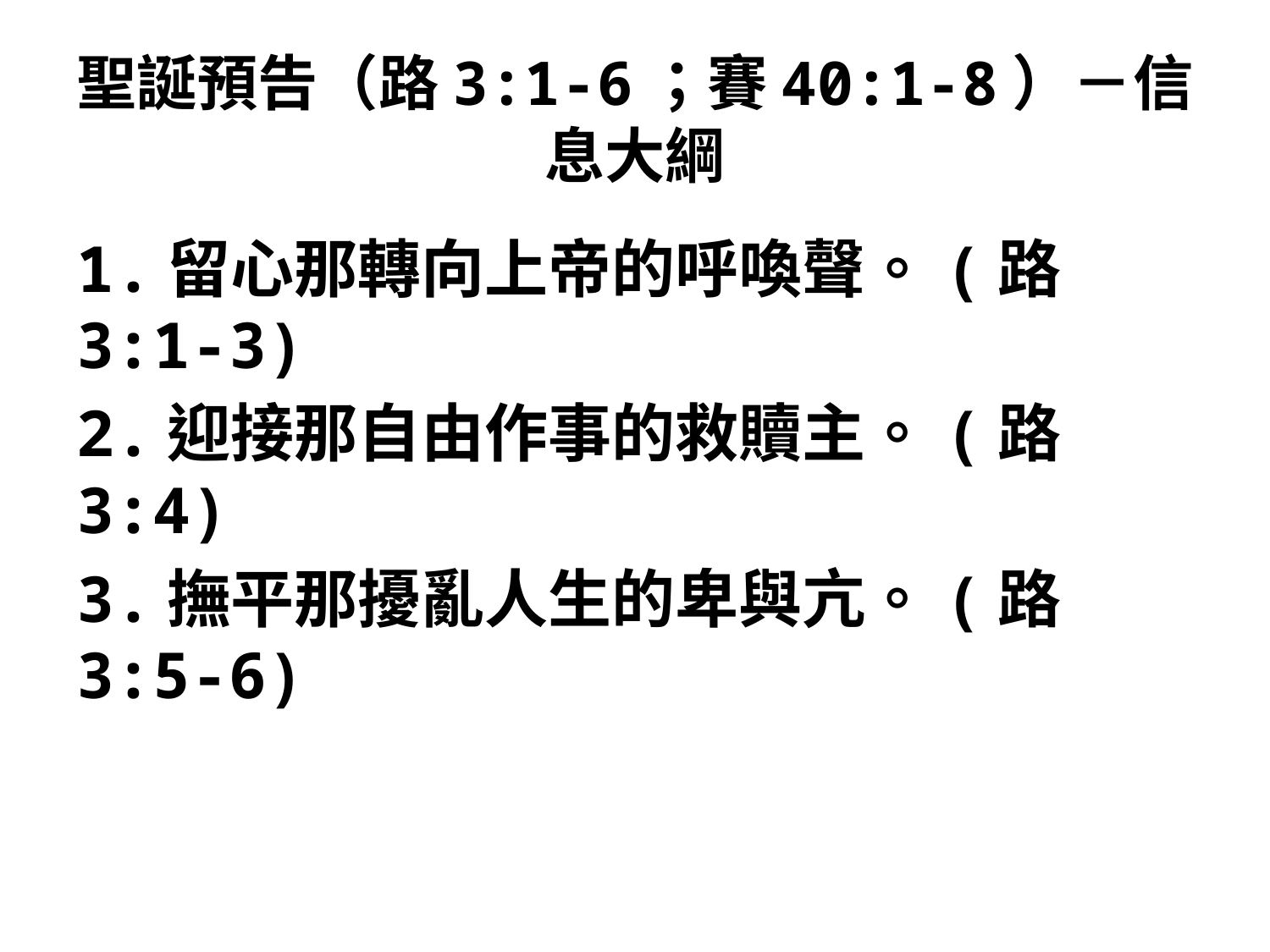

# 聖誕預告（路3:1-6；賽40:1-8）－信息大綱
1.留心那轉向上帝的呼喚聲。(路3:1-3)
2.迎接那自由作事的救贖主。(路3:4)
3.撫平那擾亂人生的卑與亢。(路3:5-6)